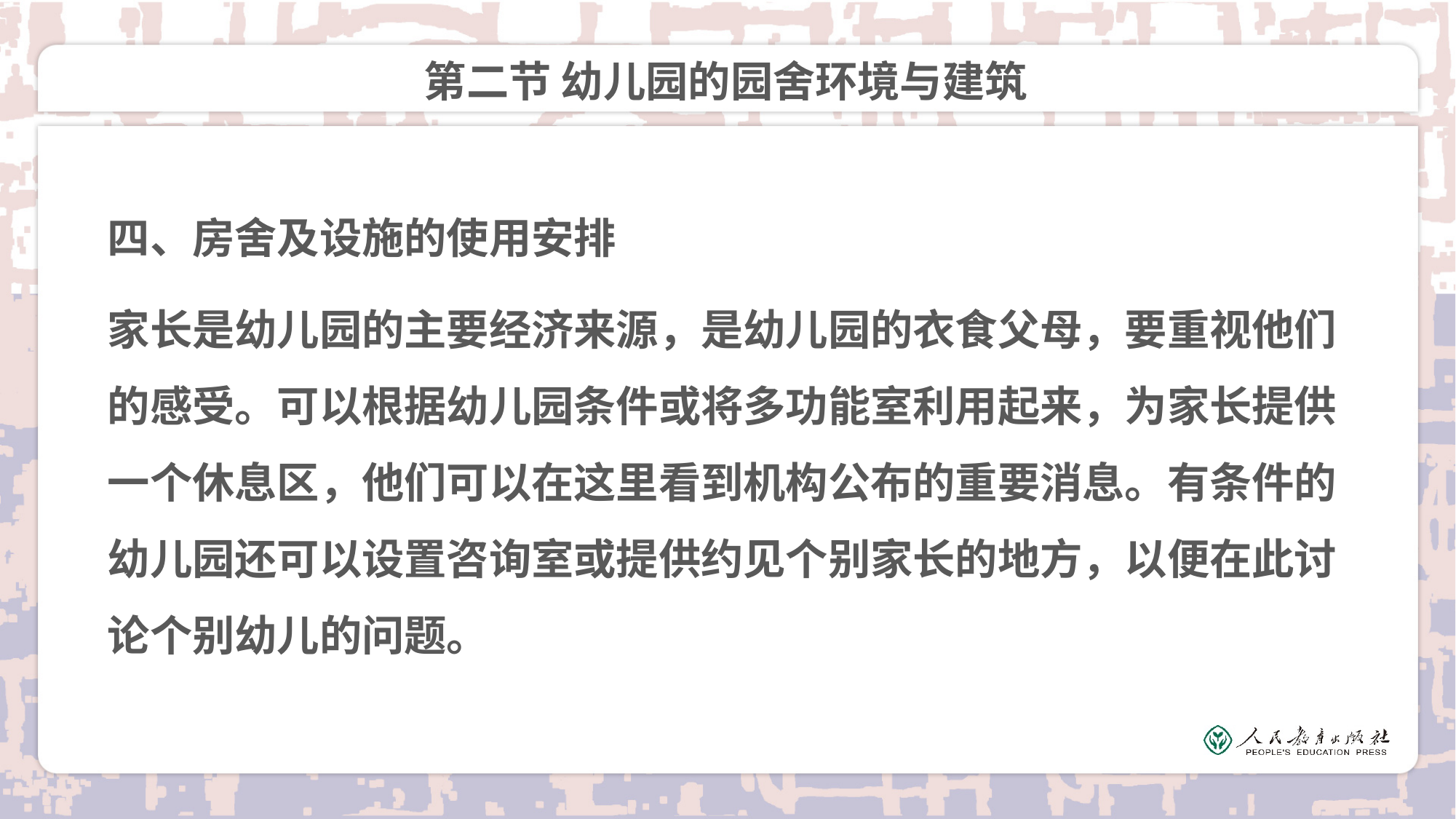

# 第二节 幼儿园的园舍环境与建筑
四、房舍及设施的使用安排
家长是幼儿园的主要经济来源，是幼儿园的衣食父母，要重视他们的感受。可以根据幼儿园条件或将多功能室利用起来，为家长提供一个休息区，他们可以在这里看到机构公布的重要消息。有条件的幼儿园还可以设置咨询室或提供约见个别家长的地方，以便在此讨论个别幼儿的问题。